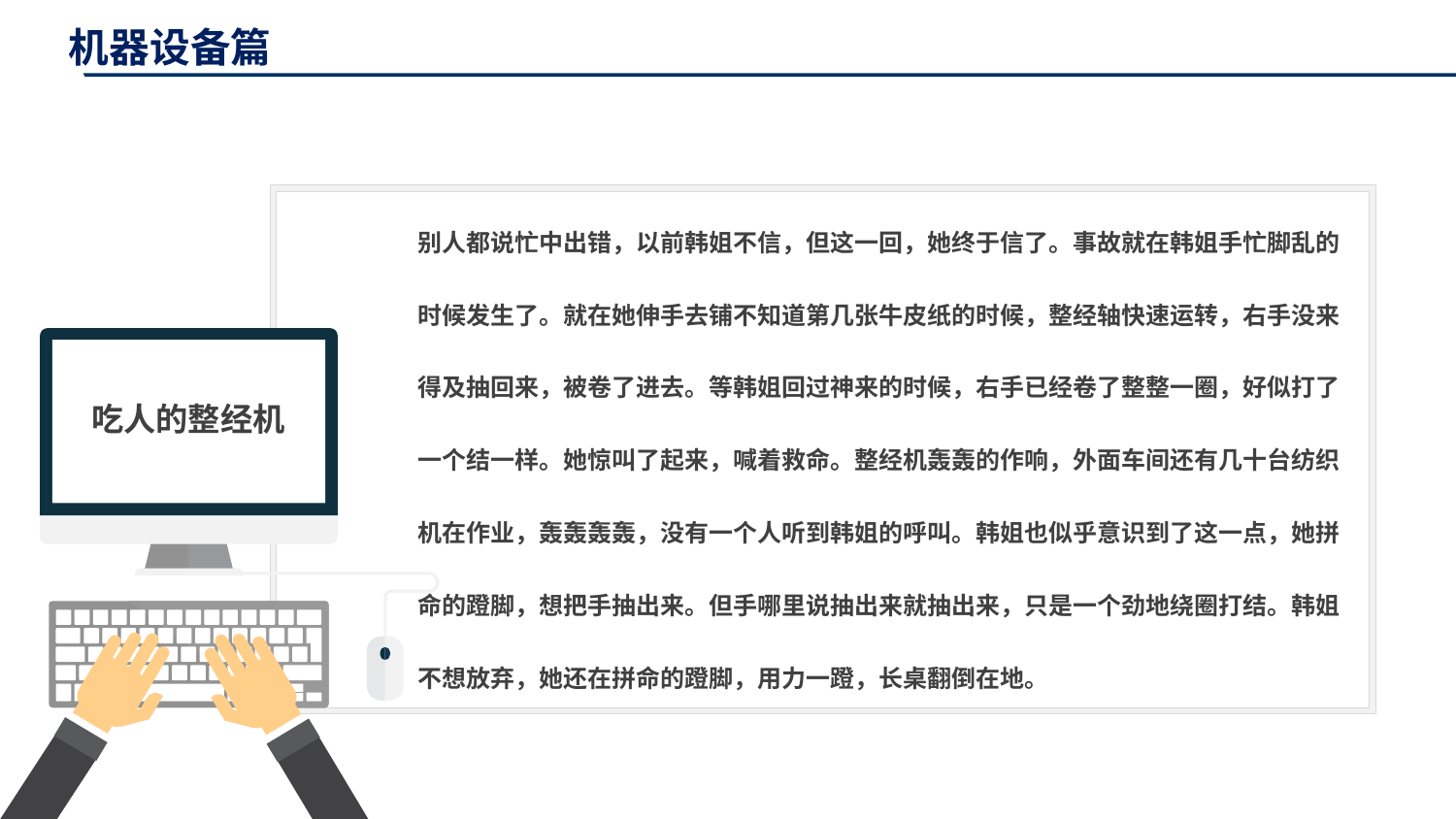

机器设备篇

别人都说忙中出错，以前韩姐不信，但这一回，她终于信了。事故就在韩姐手忙脚乱的时候发生了。就在她伸手去铺不知道第几张牛皮纸的时候，整经轴快速运转，右手没来得及抽回来，被卷了进去。等韩姐回过神来的时候，右手已经卷了整整一圈，好似打了一个结一样。她惊叫了起来，喊着救命。整经机轰轰的作响，外面车间还有几十台纺织机在作业，轰轰轰轰，没有一个人听到韩姐的呼叫。韩姐也似乎意识到了这一点，她拼命的蹬脚，想把手抽出来。但手哪里说抽出来就抽出来，只是一个劲地绕圈打结。韩姐不想放弃，她还在拼命的蹬脚，用力一蹬，长桌翻倒在地。

吃人的整经机